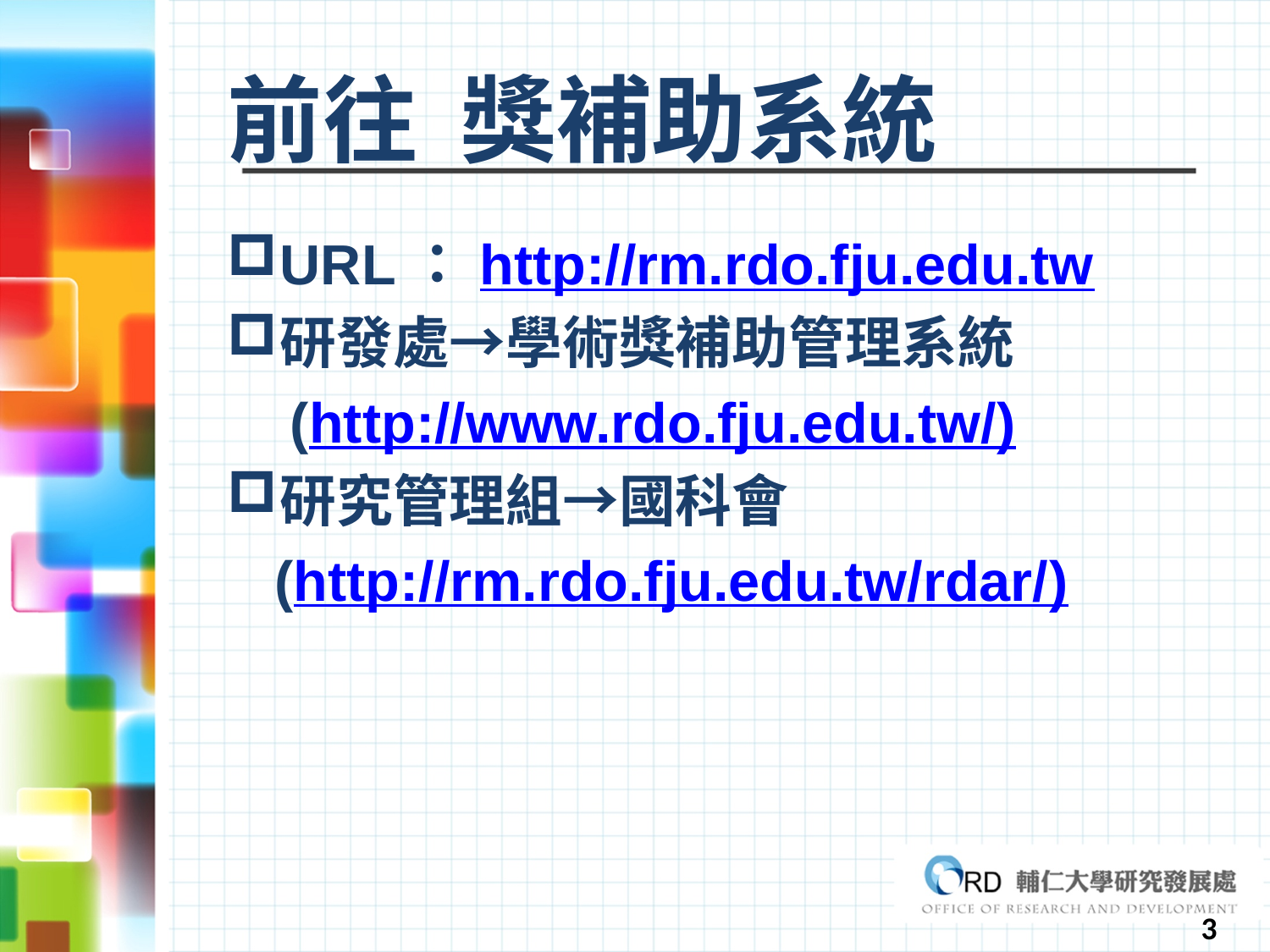

# 前往  獎補助系統
URL：http://rm.rdo.fju.edu.tw
研發處→學術獎補助管理系統
    (http://www.rdo.fju.edu.tw/)
研究管理組→國科會
   (http://rm.rdo.fju.edu.tw/rdar/)
3